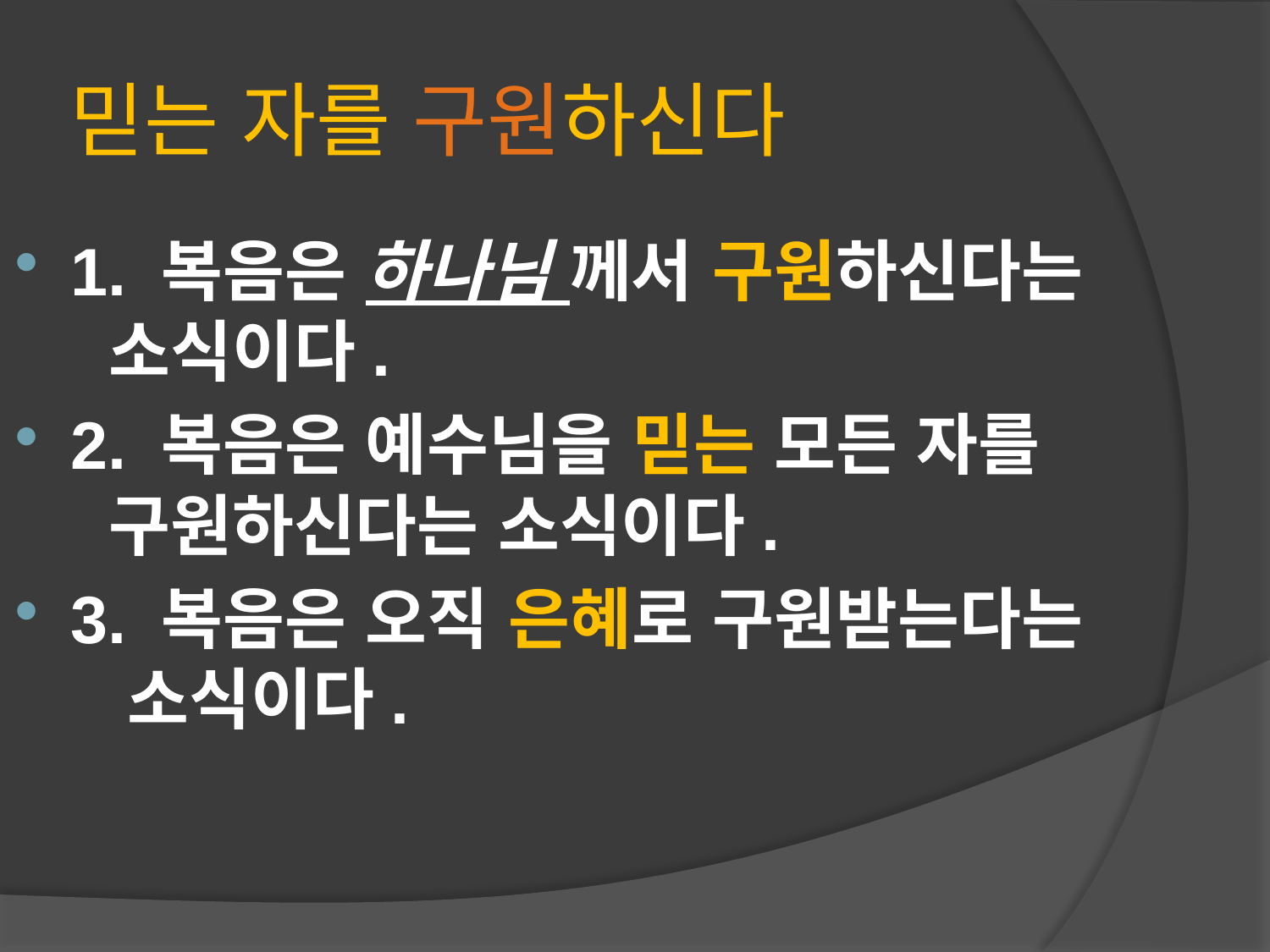

# 믿는 자를 구원하신다
1. 복음은 하나님 께서 구원하신다는
  소식이다.
2. 복음은 예수님을 믿는 모든 자를
  구원하신다는 소식이다.
3. 복음은 오직 은혜로 구원받는다는
   소식이다.